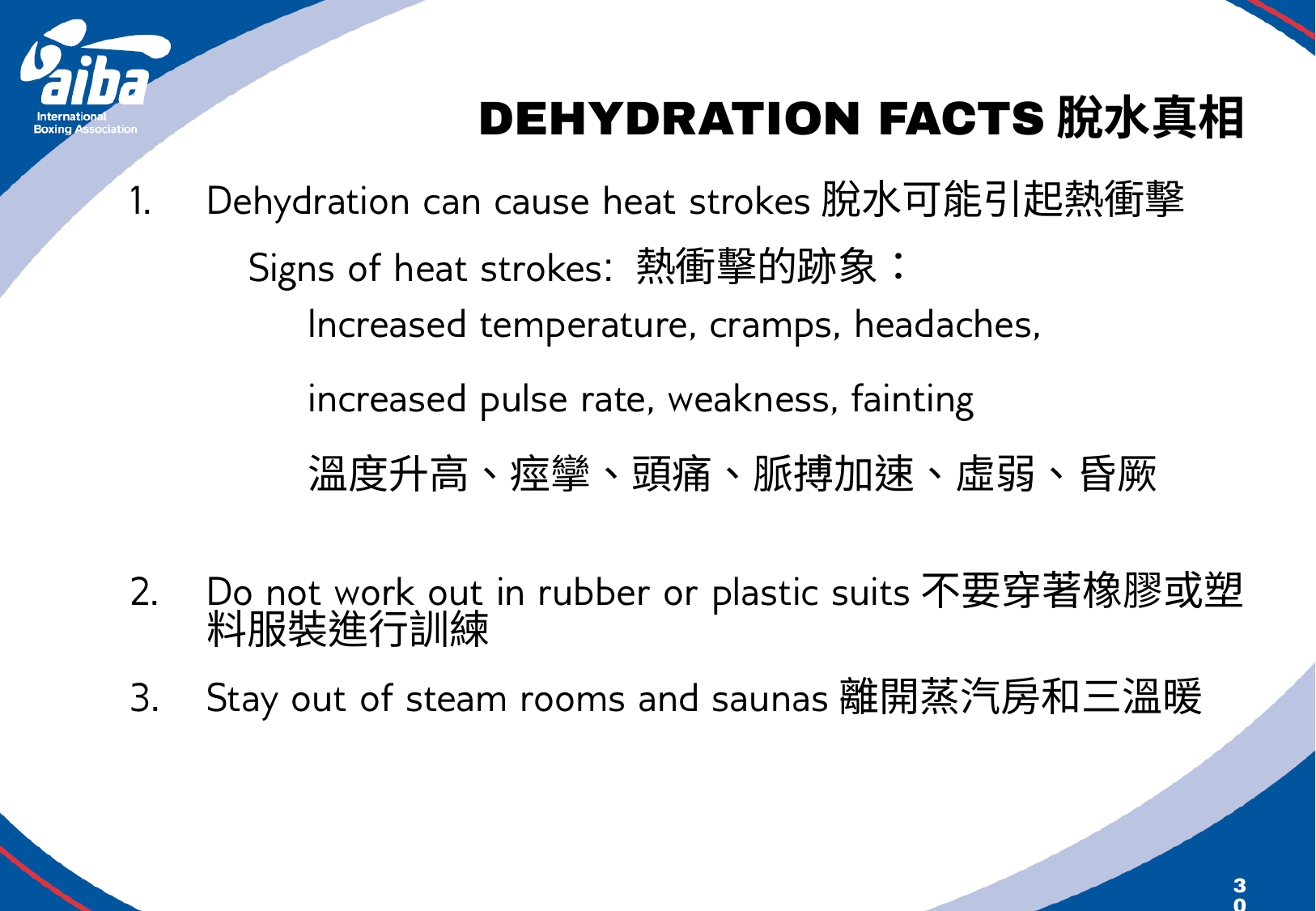

# DEHYDRATION FACTS脫水真相
Dehydration can cause heat strokes脫水可能引起熱衝擊
Signs of heat strokes: 熱衝擊的跡象：
Increased temperature, cramps, headaches,
increased pulse rate, weakness, fainting
溫度升高、痙攣、頭痛、脈搏加速、虛弱、昏厥
Do not work out in rubber or plastic suits不要穿著橡膠或塑料服裝進行訓練
Stay out of steam rooms and saunas離開蒸汽房和三溫暖

300